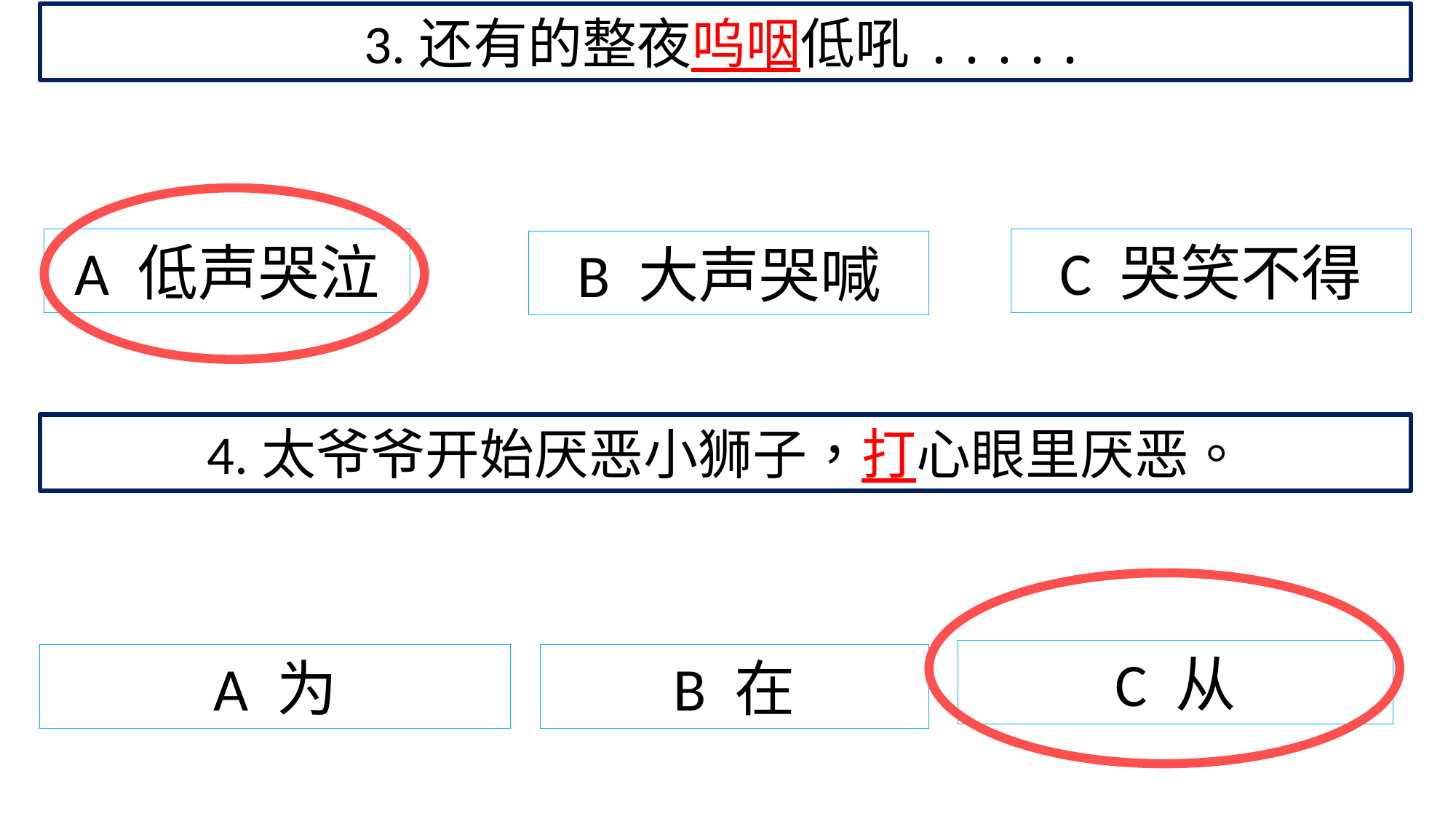

3.还有的整夜呜咽低吼.....

A 低声哭泣
C 哭笑不得
B 大声哭喊
4.太爷爷开始厌恶小狮子，打心眼里厌恶。

C 从
A 为
B 在